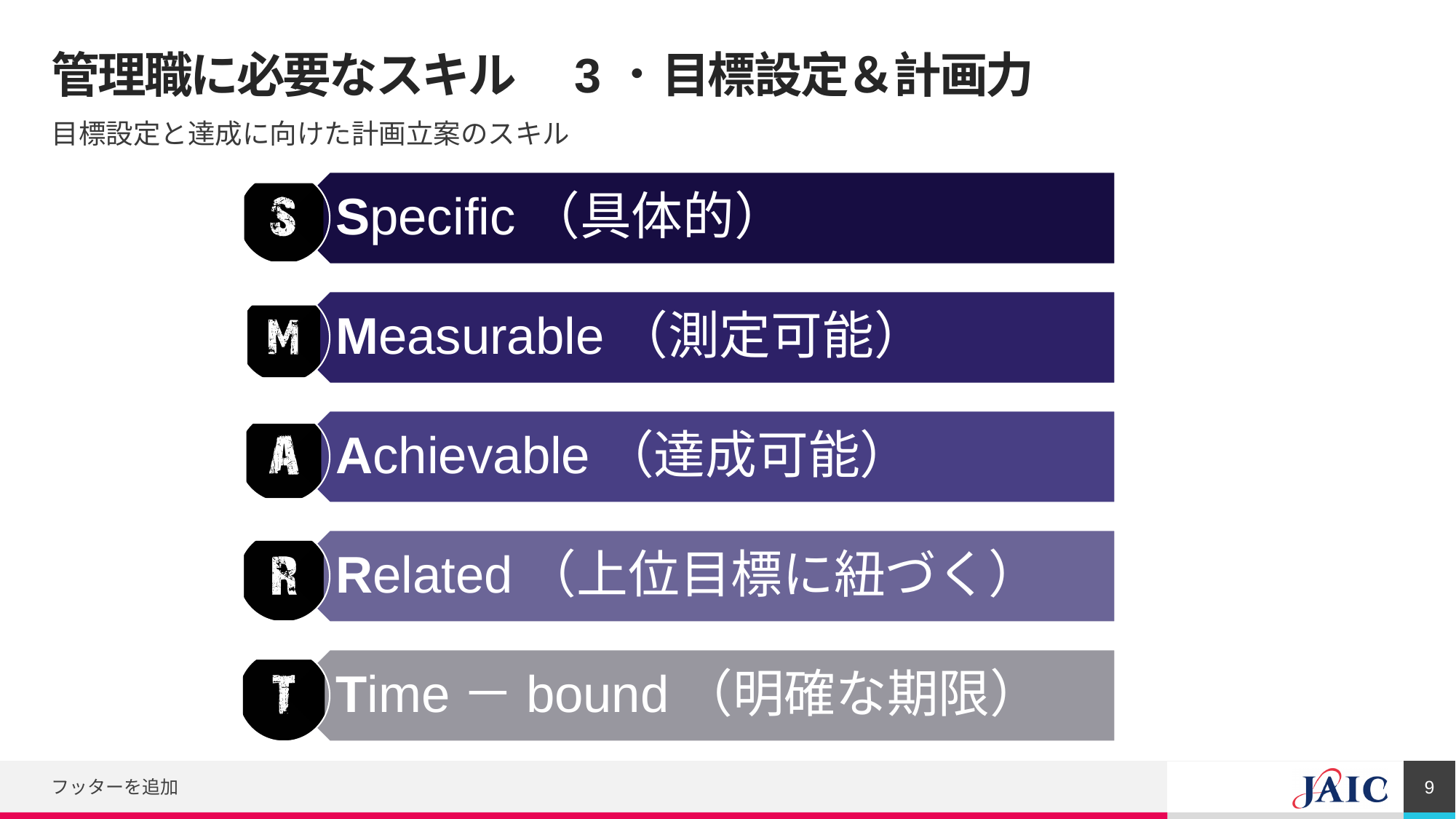

# 管理職に必要なスキル　3．目標設定＆計画力
目標設定と達成に向けた計画立案のスキル
Specific（具体的）
Measurable（測定可能）
Achievable（達成可能）
Related（上位目標に紐づく）
Time－bound（明確な期限）
9
フッターを追加